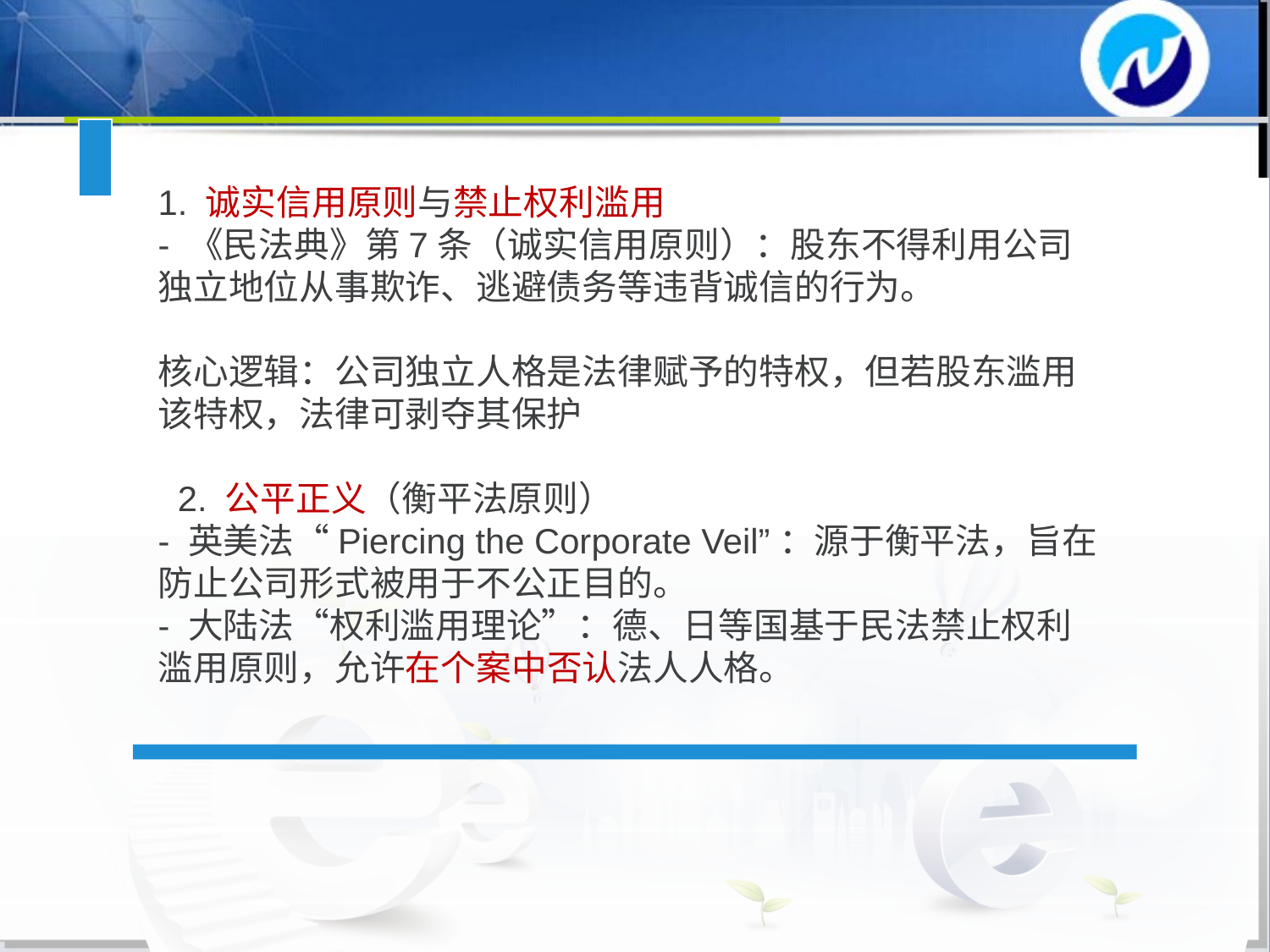

1. 诚实信用原则与禁止权利滥用
- 《民法典》第7条（诚实信用原则）：股东不得利用公司独立地位从事欺诈、逃避债务等违背诚信的行为。

核心逻辑：公司独立人格是法律赋予的特权，但若股东滥用该特权，法律可剥夺其保护

  2. 公平正义（衡平法原则）
- 英美法“Piercing the Corporate Veil”：源于衡平法，旨在防止公司形式被用于不公正目的。
- 大陆法“权利滥用理论”：德、日等国基于民法禁止权利滥用原则，允许在个案中否认法人人格。